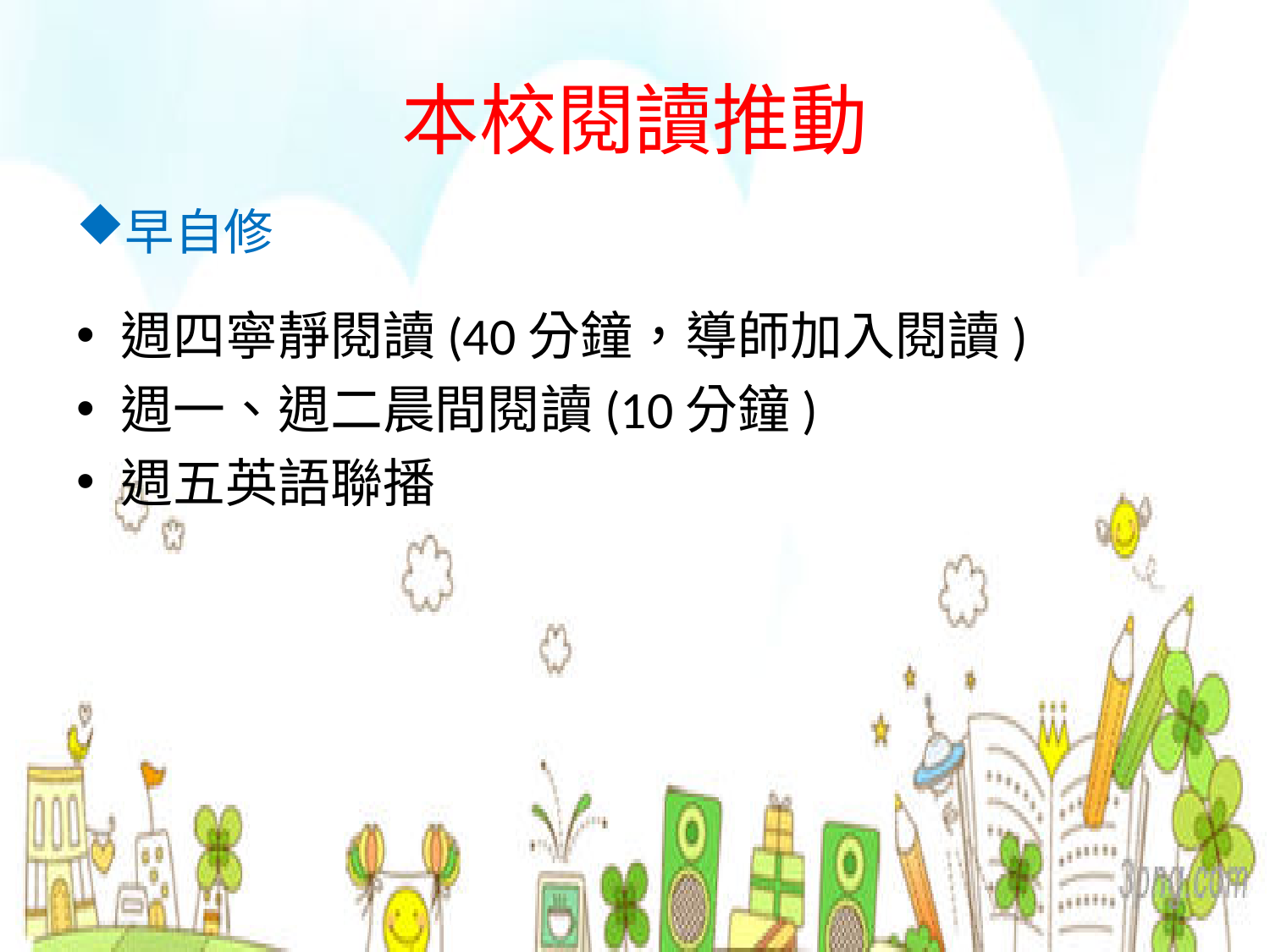

# 本校閱讀推動
早自修
週四寧靜閱讀(40分鐘，導師加入閱讀)
週一、週二晨間閱讀(10分鐘)
週五英語聯播